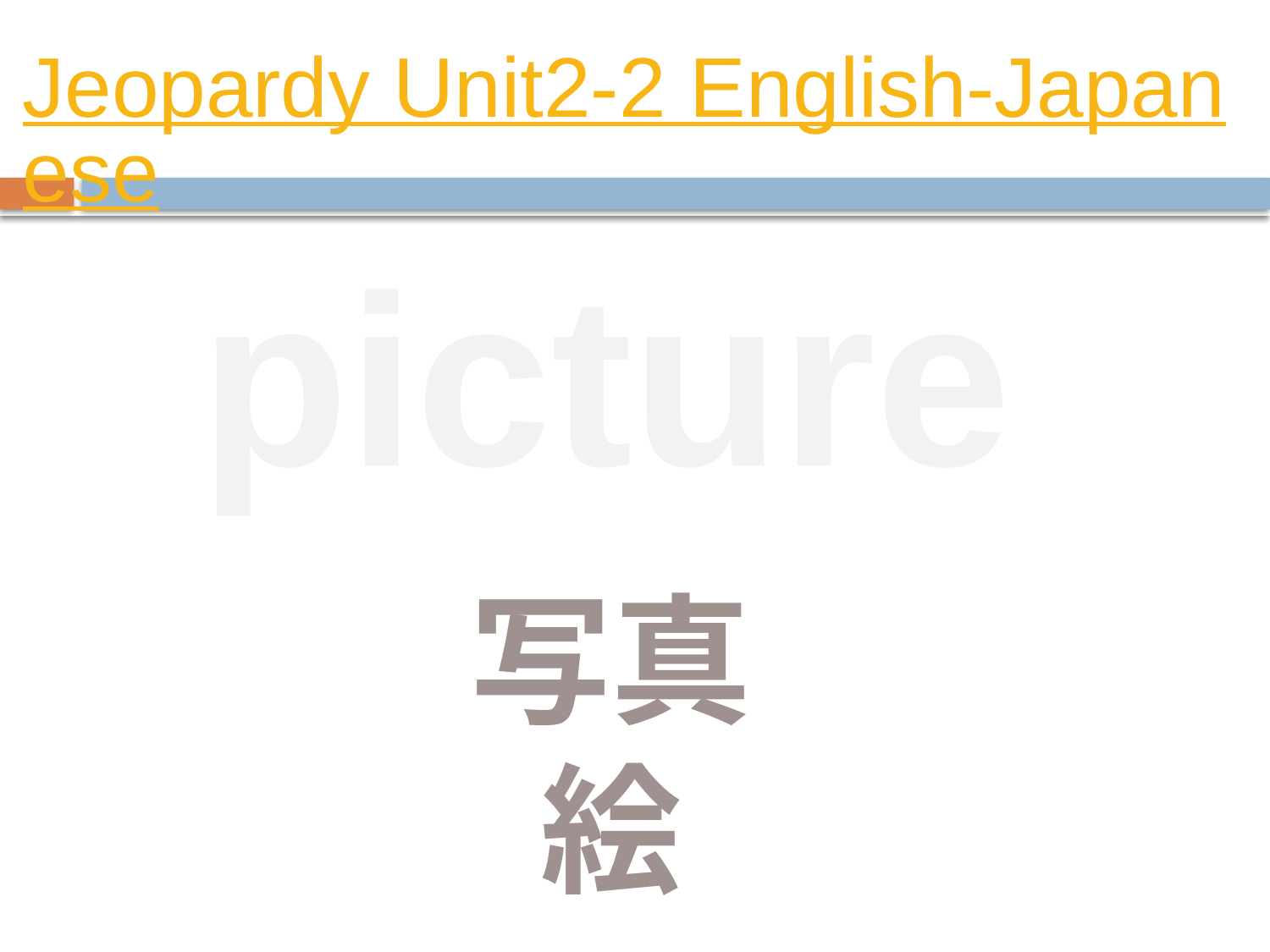

# Jeopardy Unit2-2 English-Japanese
picture
写真
絵